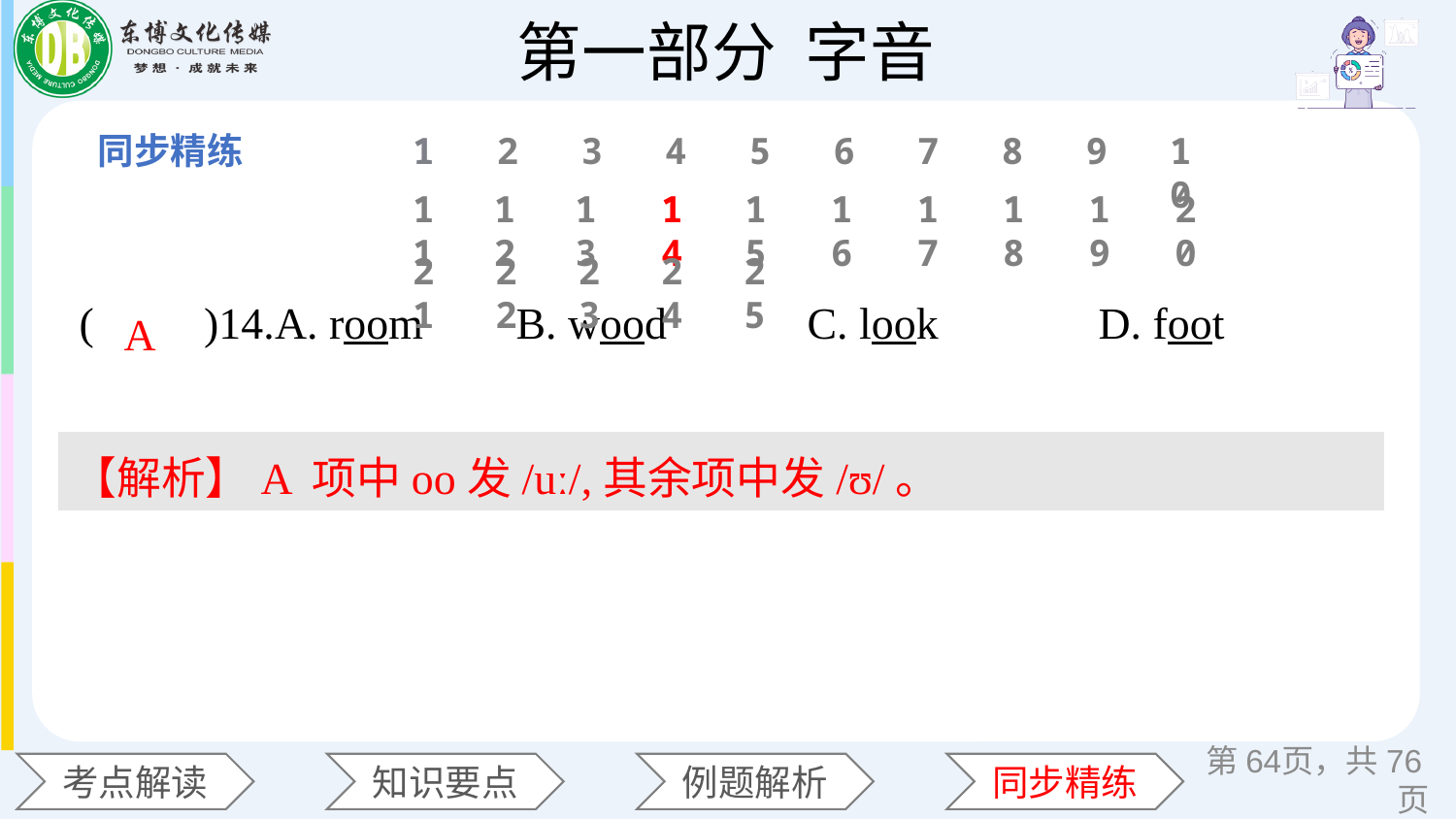

1
2
3
4
5
6
7
8
9
10
11
12
13
14
15
16
17
18
19
20

(　　)14.A. room    	B. wood    	C. look    	D. foot
21
22
23
24
25
A
【解析】A 项中oo发/uː/,其余项中发/ʊ/。
第64页，共76页